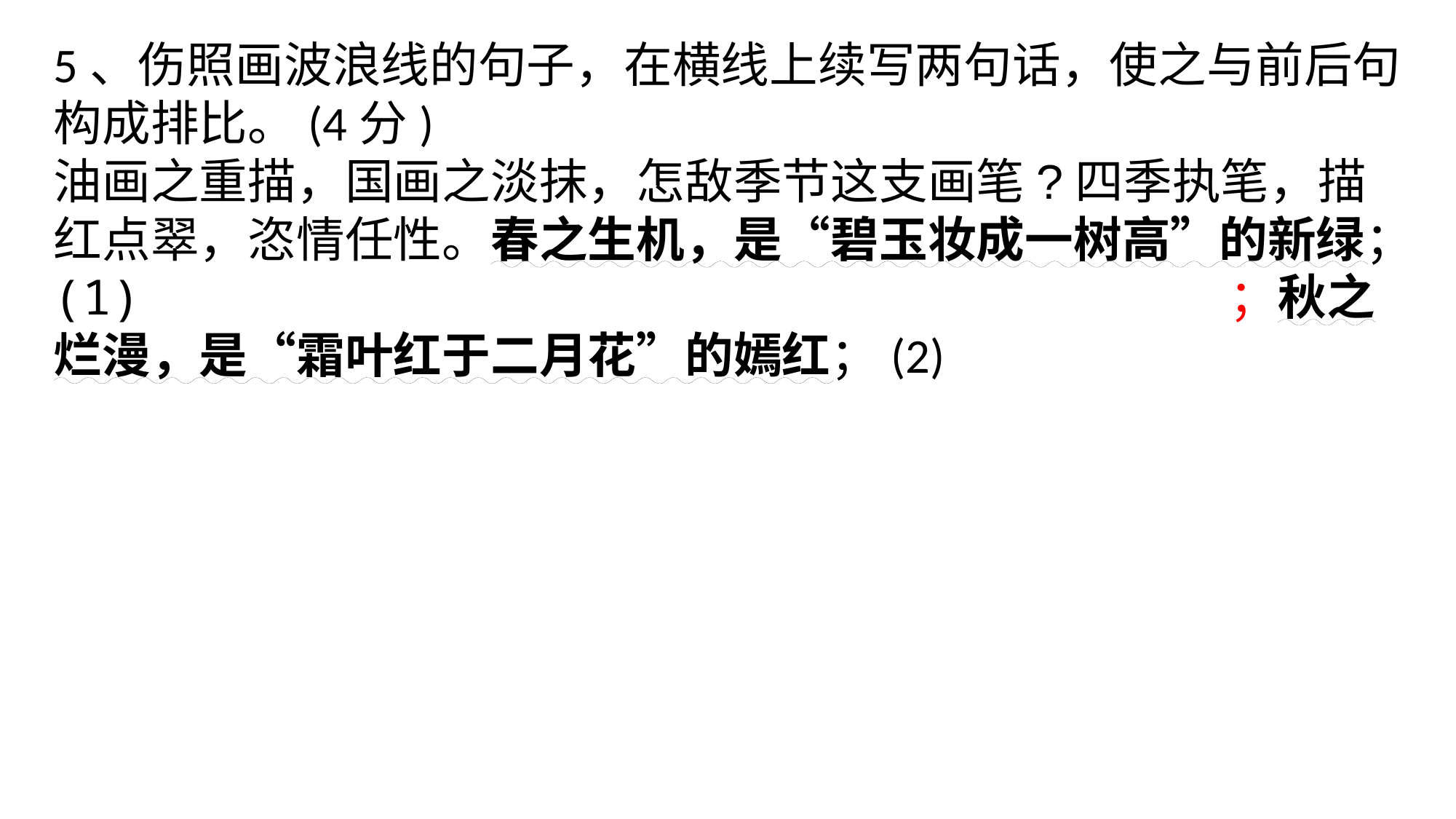

5、伤照画波浪线的句子，在横线上续写两句话，使之与前后句构成排比。(4分)
油画之重描，国画之淡抹，怎敌季节这支画笔?四季执笔，描红点翠，恣情任性。春之生机，是“碧玉妆成一树高”的新绿；(1)                                     ；秋之烂漫，是“霜叶红于二月花”的嫣红；(2)